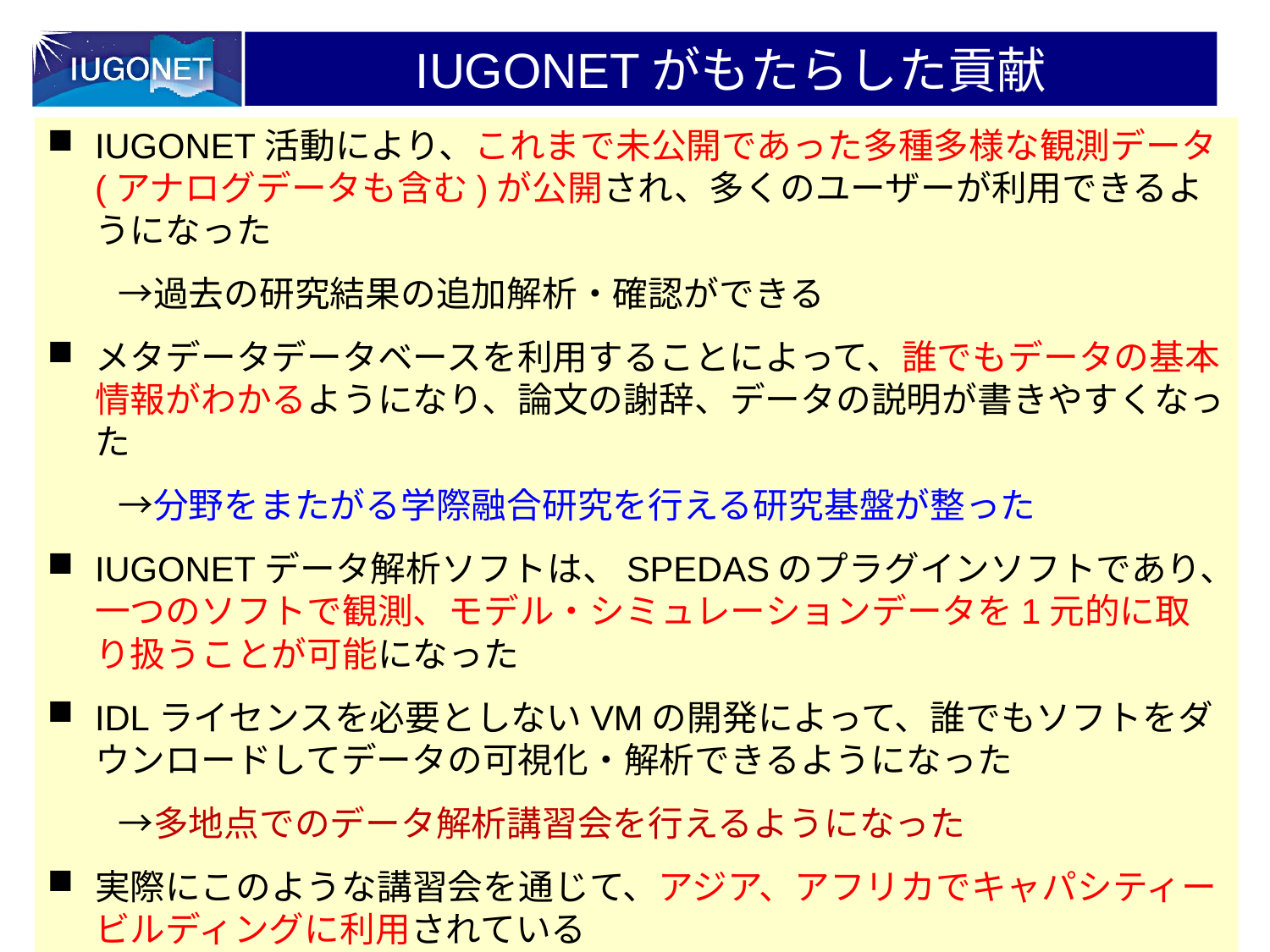

# IUGONETがもたらした貢献
IUGONET活動により、これまで未公開であった多種多様な観測データ(アナログデータも含む)が公開され、多くのユーザーが利用できるようになった
　　→過去の研究結果の追加解析・確認ができる
メタデータデータベースを利用することによって、誰でもデータの基本情報がわかるようになり、論文の謝辞、データの説明が書きやすくなった
　　→分野をまたがる学際融合研究を行える研究基盤が整った
IUGONETデータ解析ソフトは、SPEDASのプラグインソフトであり、一つのソフトで観測、モデル・シミュレーションデータを1元的に取り扱うことが可能になった
IDLライセンスを必要としないVMの開発によって、誰でもソフトをダウンロードしてデータの可視化・解析できるようになった
　　→多地点でのデータ解析講習会を行えるようになった
実際にこのような講習会を通じて、アジア、アフリカでキャパシティービルディングに利用されている
各IUGONET機関連携体制の強化にもつながっている